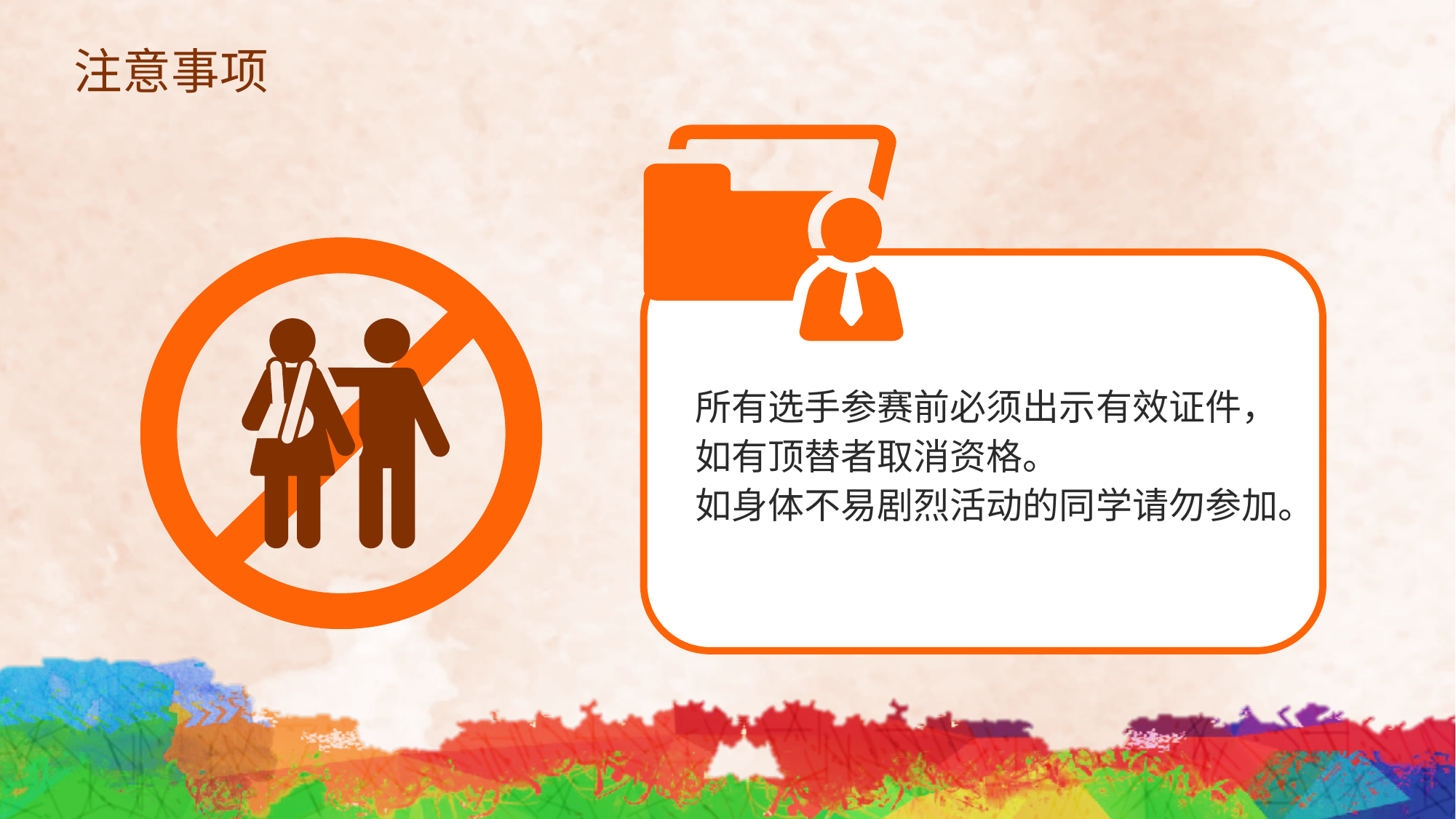

# 注意事项

所有选手参赛前必须出示有效证件，
如有顶替者取消资格。
如身体不易剧烈活动的同学请勿参加。